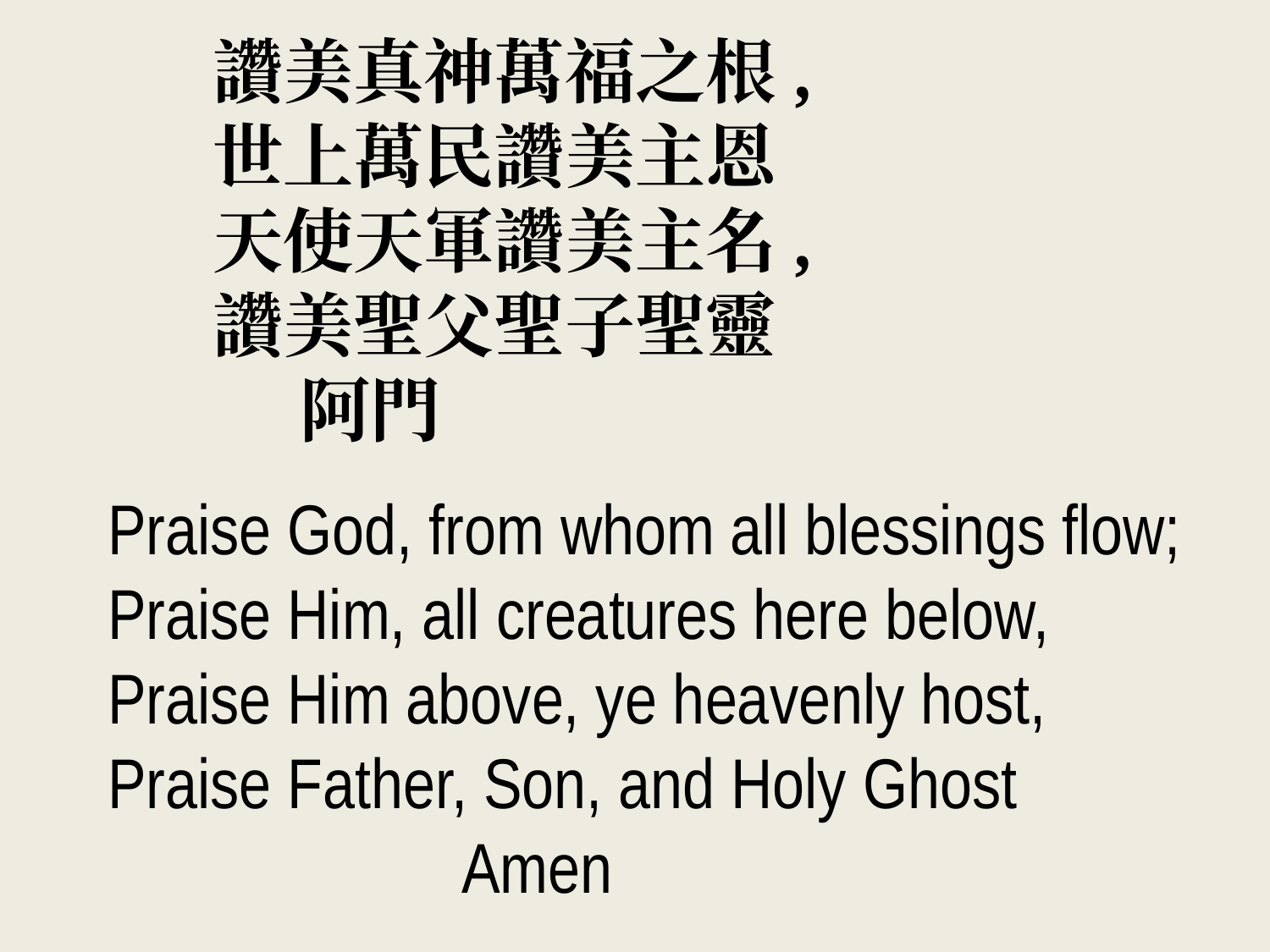

讚美真神萬福之根,
     世上萬民讚美主恩
     天使天軍讚美主名,
     讚美聖父聖子聖靈
          阿門

Praise God, from whom all blessings flow;
Praise Him, all creatures here below,
Praise Him above, ye heavenly host,
Praise Father, Son, and Holy Ghost
                      Amen